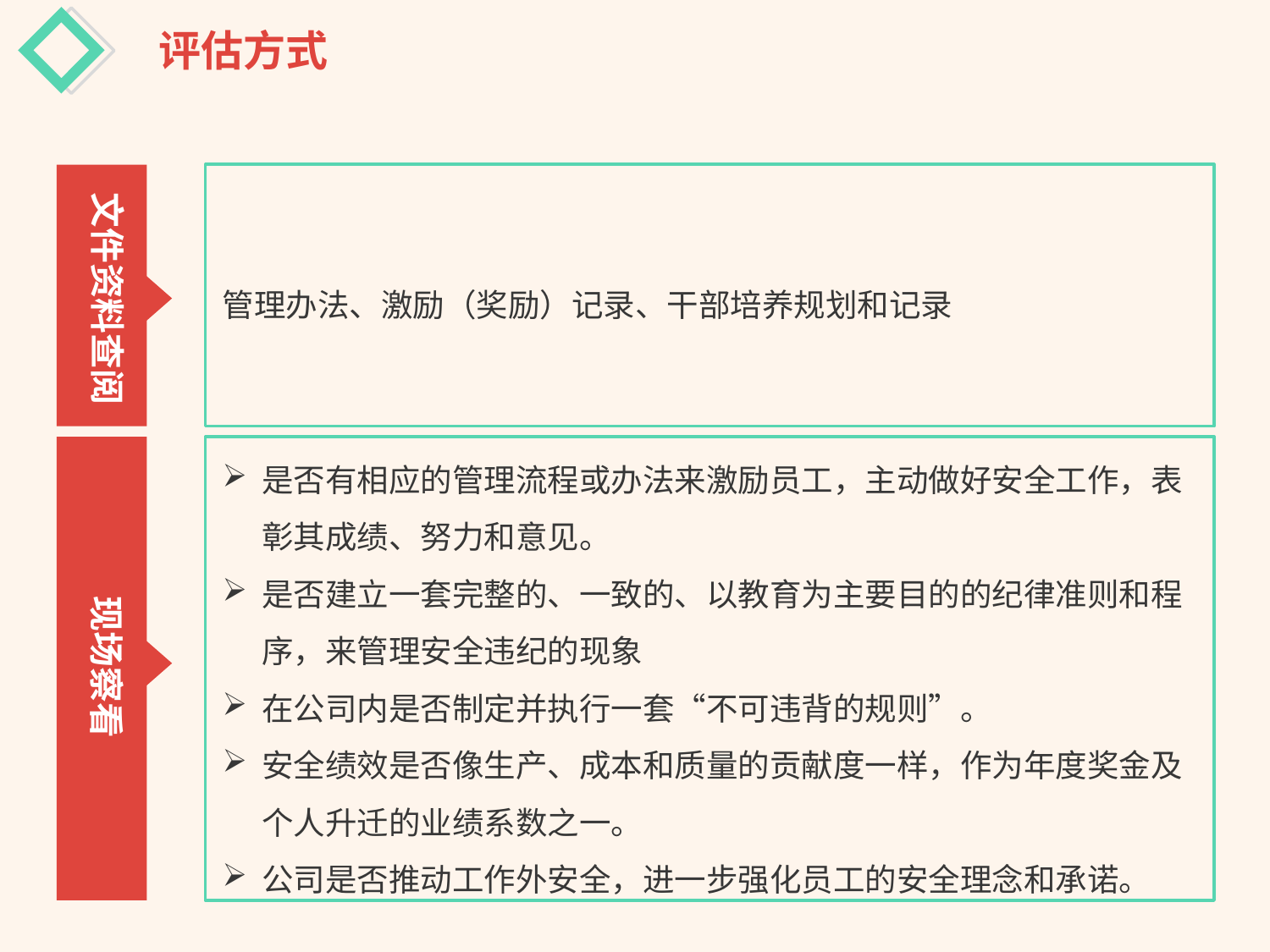

评估方式

文件资料查阅
管理办法、激励（奖励）记录、干部培养规划和记录

是否有相应的管理流程或办法来激励员工，主动做好安全工作，表彰其成绩、努力和意见。
是否建立一套完整的、一致的、以教育为主要目的的纪律准则和程序，来管理安全违纪的现象
在公司内是否制定并执行一套“不可违背的规则”。
安全绩效是否像生产、成本和质量的贡献度一样，作为年度奖金及个人升迁的业绩系数之一。
公司是否推动工作外安全，进一步强化员工的安全理念和承诺。

现场察看